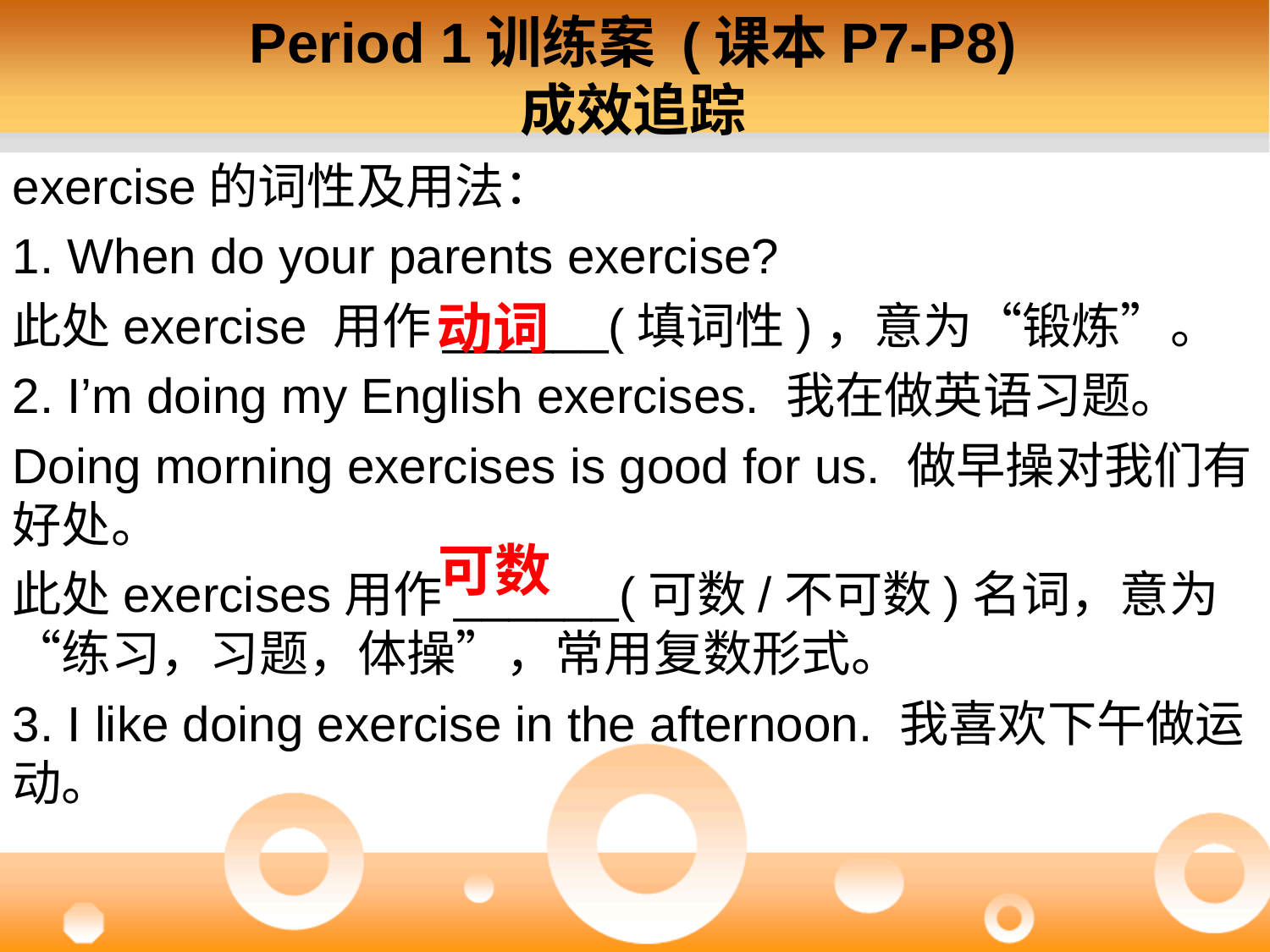

Period 1训练案 (课本P7-P8)
成效追踪
exercise的词性及用法：
1. When do your parents exercise?
此处exercise 用作______(填词性)，意为“锻炼”。
2. I’m doing my English exercises. 我在做英语习题。
Doing morning exercises is good for us. 做早操对我们有好处。
此处exercises用作______(可数/不可数)名词，意为“练习，习题，体操”，常用复数形式。
3. I like doing exercise in the afternoon. 我喜欢下午做运动。
动词
可数